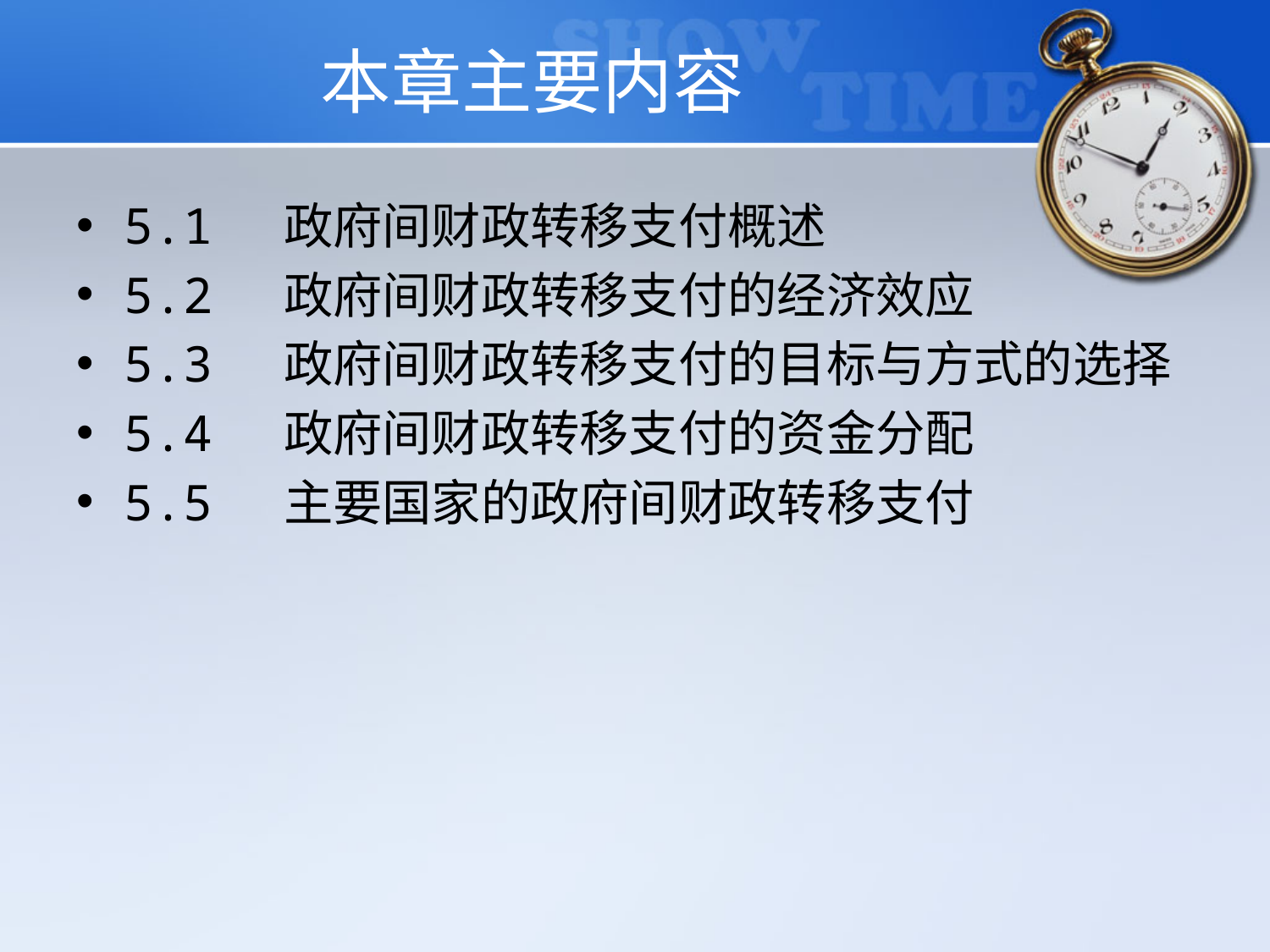

# 本章主要内容
5.1  政府间财政转移支付概述
5.2  政府间财政转移支付的经济效应
5.3  政府间财政转移支付的目标与方式的选择
5.4  政府间财政转移支付的资金分配
5.5  主要国家的政府间财政转移支付